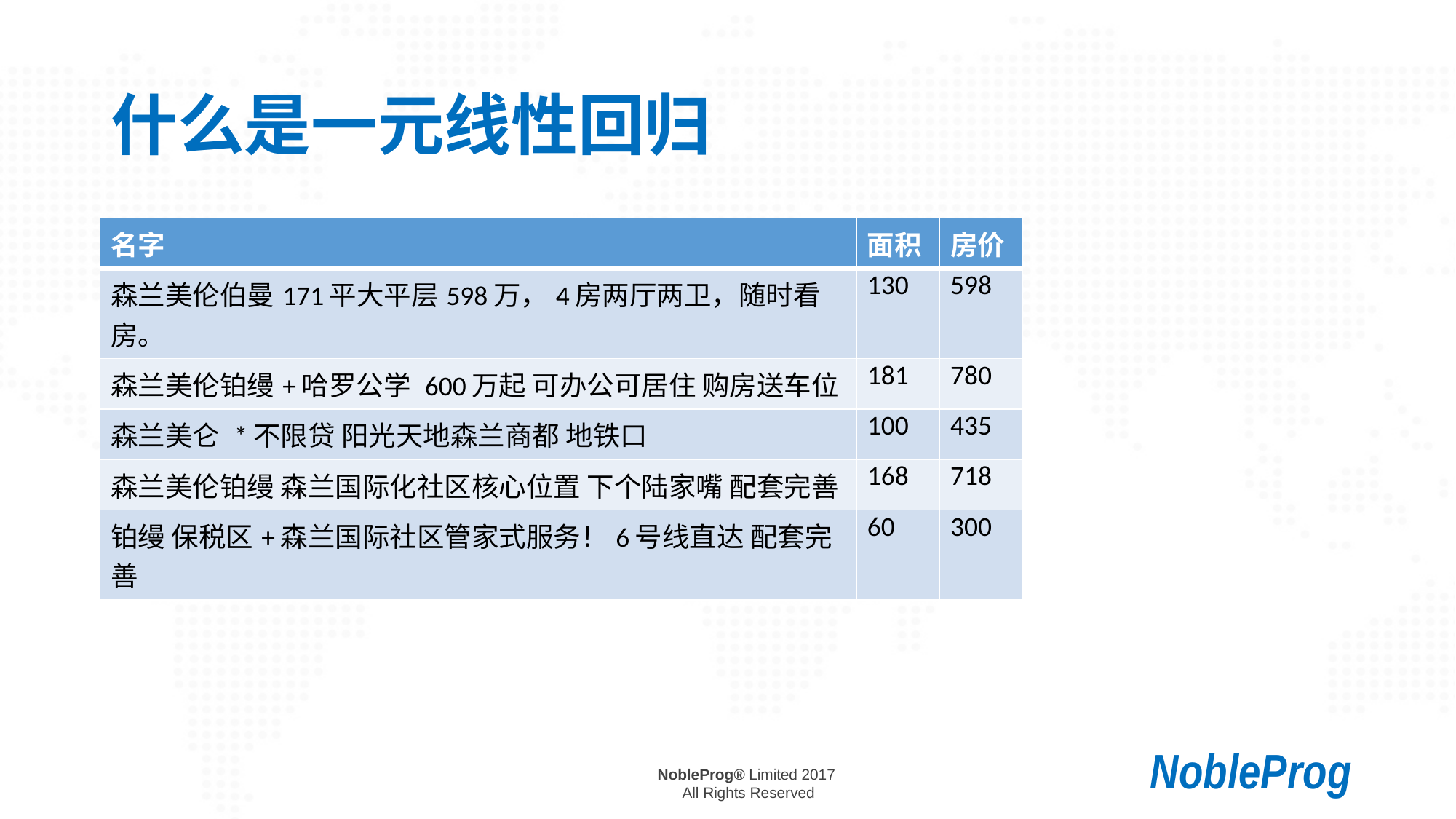

# 什么是一元线性回归
| 名字 | 面积 | 房价 |
| --- | --- | --- |
| 森兰美伦伯曼171平大平层598万，4房两厅两卫，随时看房。 | 130 | 598 |
| 森兰美伦铂缦+哈罗公学 600万起 可办公可居住 购房送车位 | 181 | 780 |
| 森兰美仑 \*不限贷 阳光天地森兰商都 地铁口 | 100 | 435 |
| 森兰美伦铂缦 森兰国际化社区核心位置 下个陆家嘴 配套完善 | 168 | 718 |
| 铂缦 保税区+森兰国际社区管家式服务！6号线直达 配套完善 | 60 | 300 |